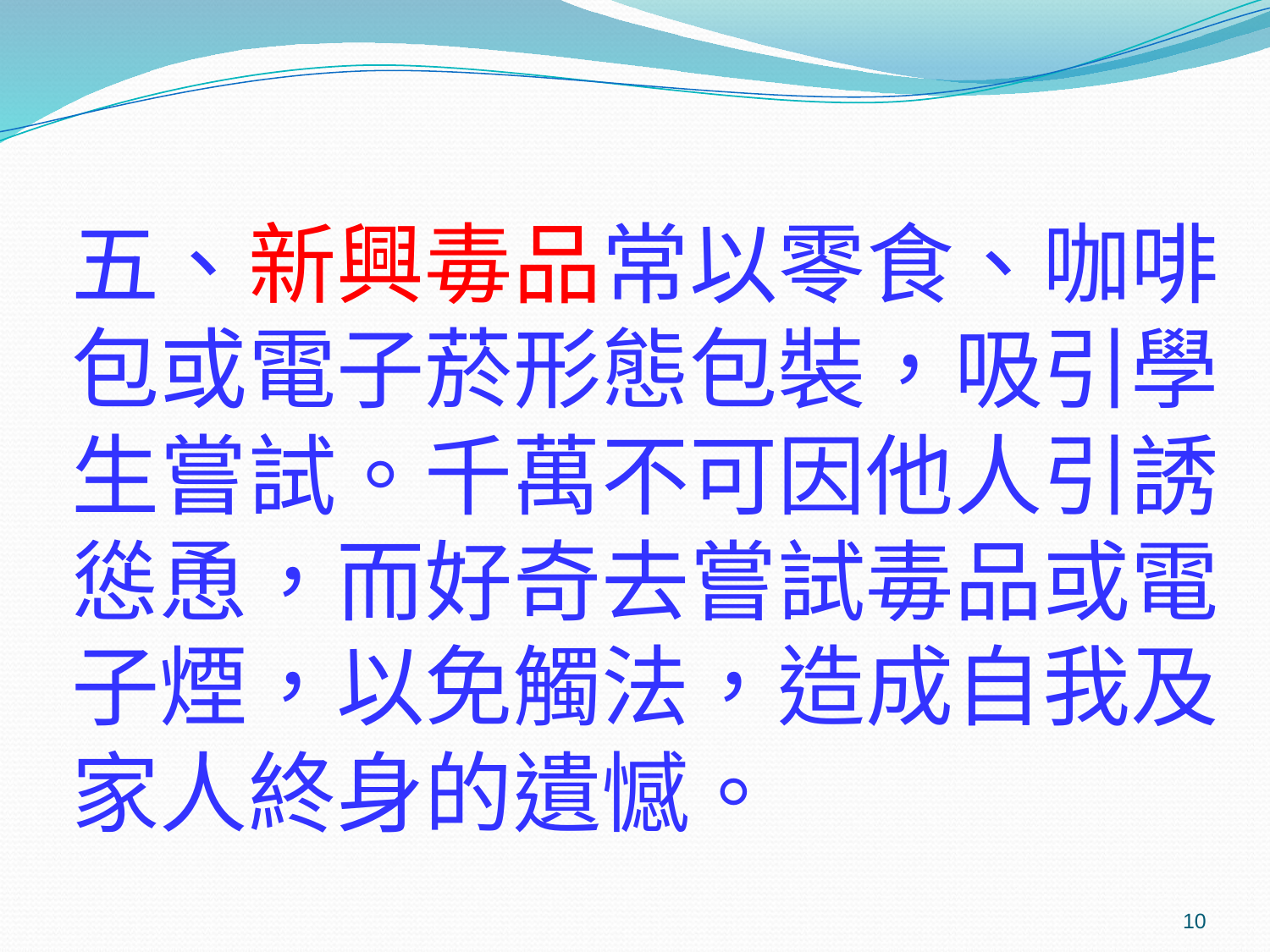

五、新興毒品常以零食、咖啡包或電子菸形態包裝，吸引學生嘗試。千萬不可因他人引誘慫恿，而好奇去嘗試毒品或電子煙，以免觸法，造成自我及家人終身的遺憾。

10